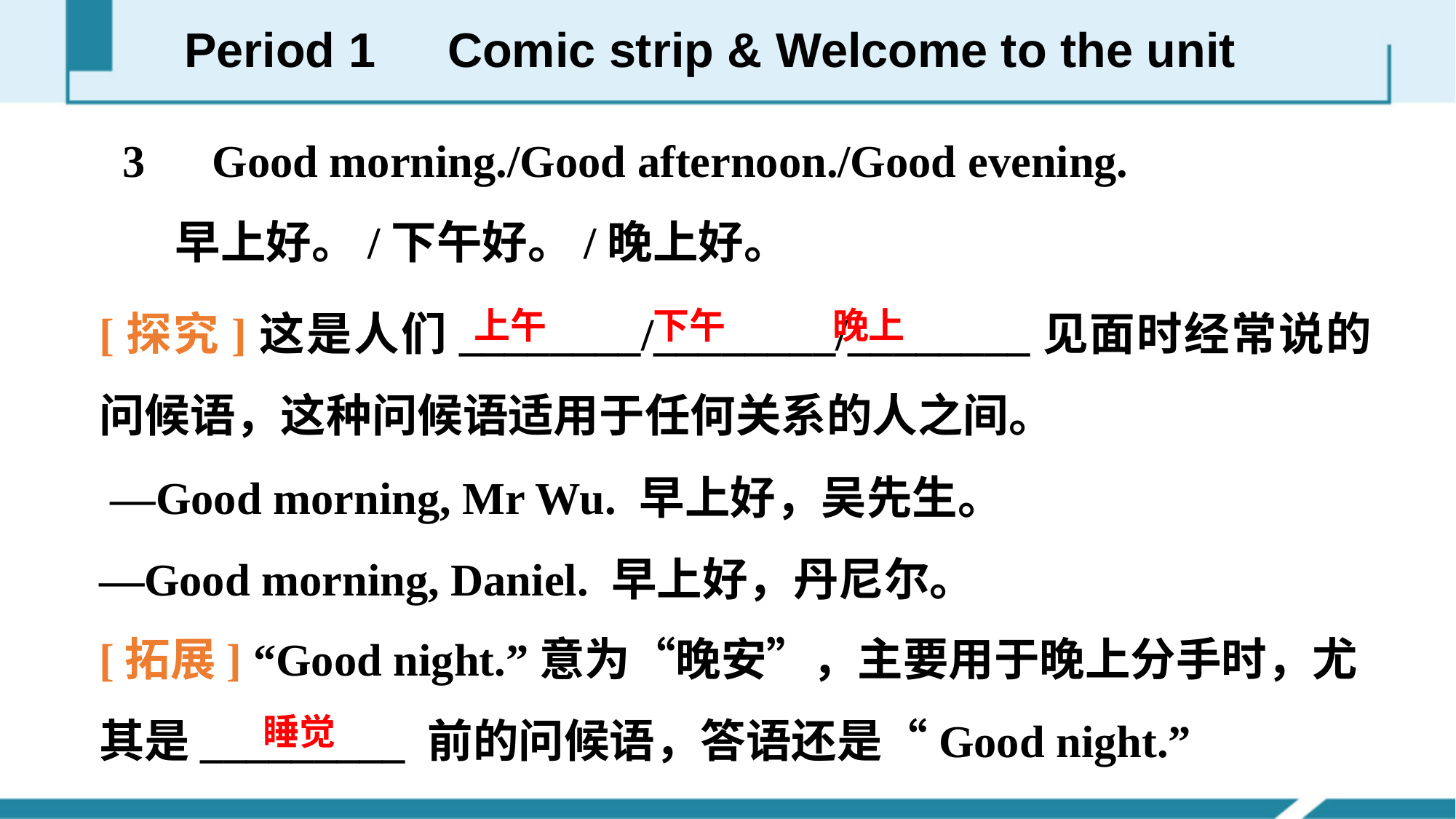

Period 1　Comic strip & Welcome to the unit
　3　Good morning./Good afternoon./Good evening.
	早上好。/下午好。/晚上好。
[探究]这是人们________/________/________见面时经常说的问候语，这种问候语适用于任何关系的人之间。
 —Good morning, Mr Wu. 早上好，吴先生。
—Good morning, Daniel. 早上好，丹尼尔。
上午             下午             晚上
[拓展] “Good night.”意为“晚安”，主要用于晚上分手时，尤其是_________ 前的问候语，答语还是“Good night.”
 睡觉